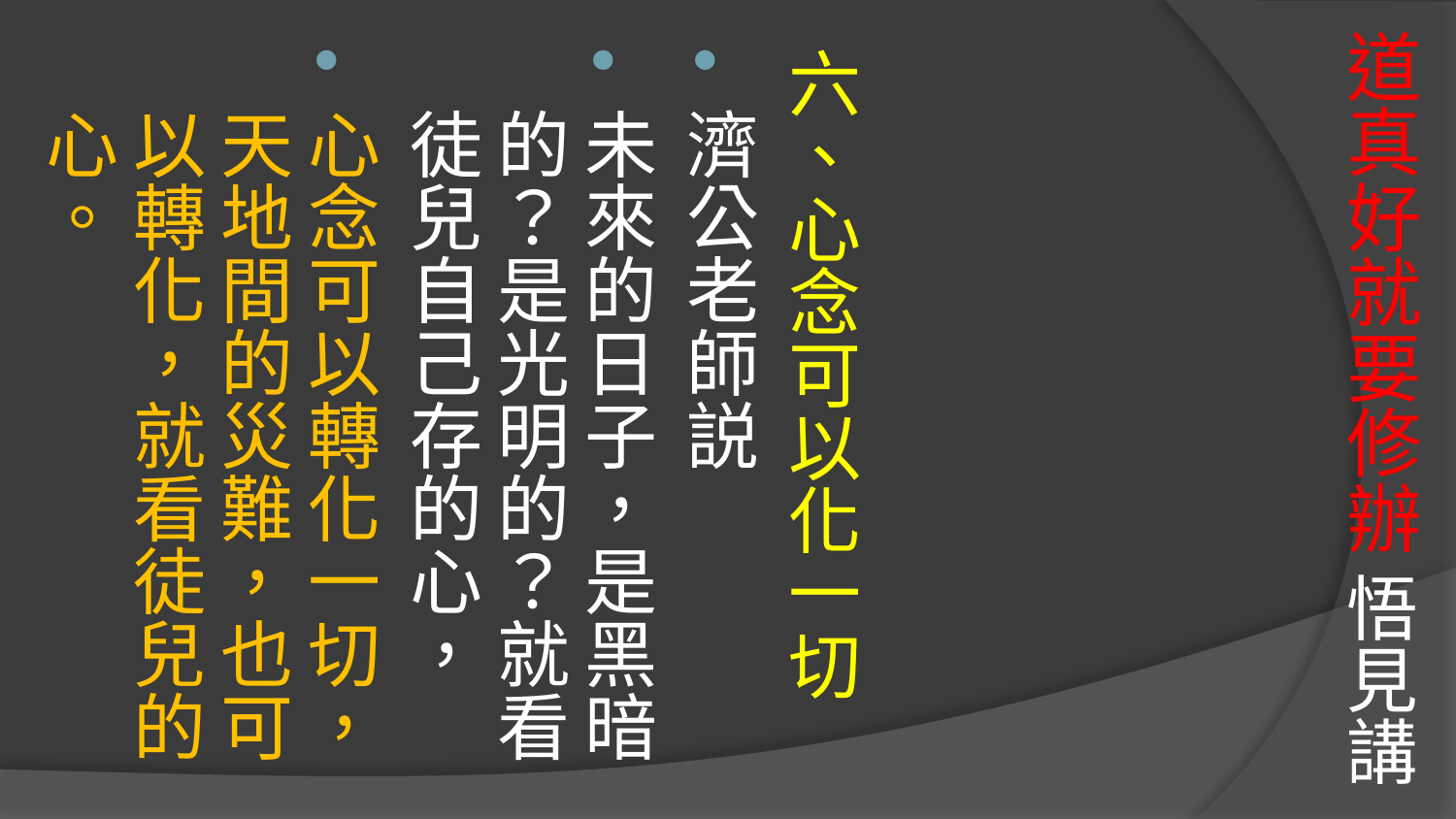

# 道真好就要修辦 悟見講
六、心念可以化一切
濟公老師説
未來的日子，是黑暗的？是光明的？就看徒兒自己存的心，
心念可以轉化一切，天地間的災難，也可以轉化，就看徒兒的心。